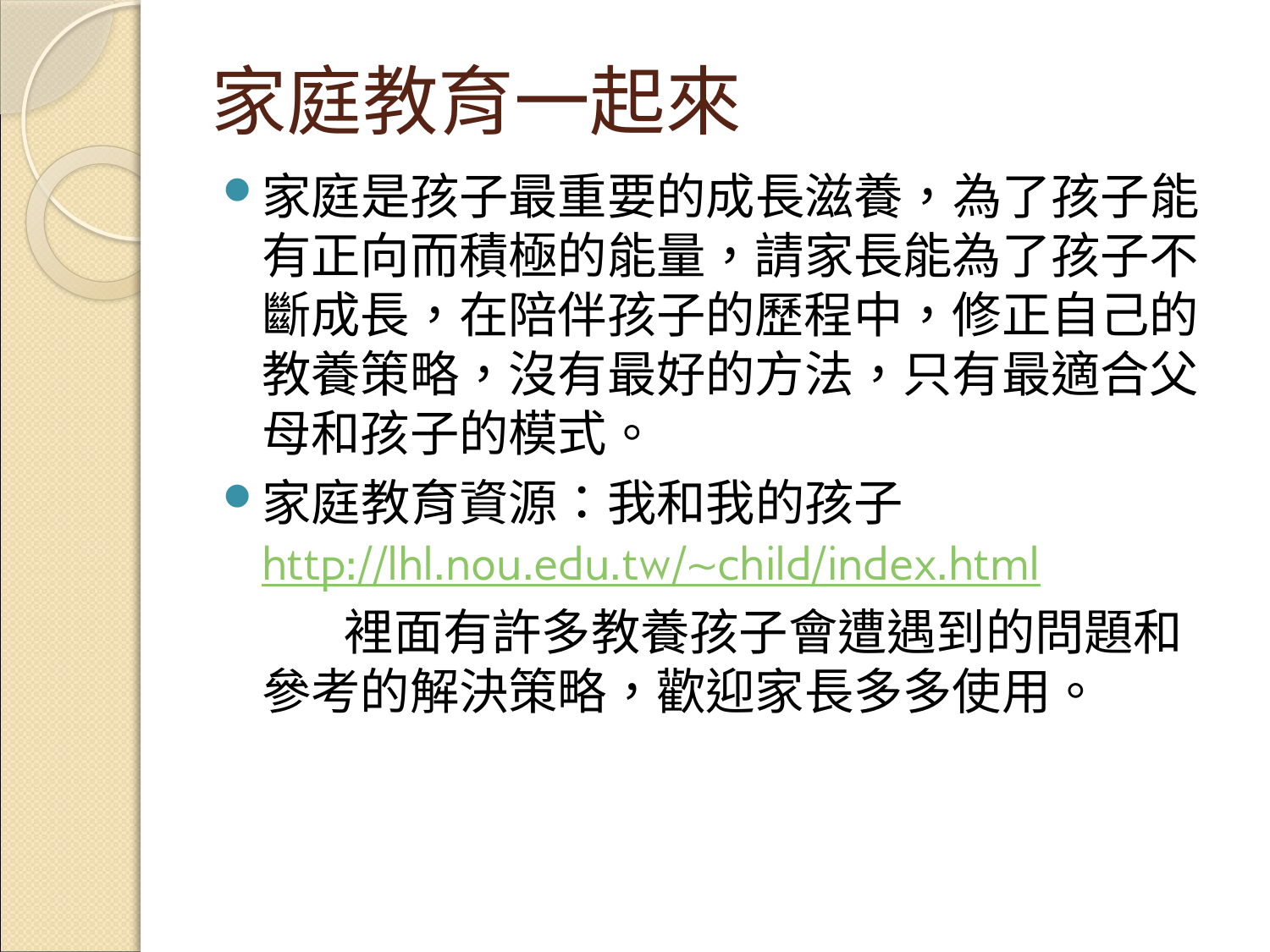

# 家庭教育一起來
家庭是孩子最重要的成長滋養，為了孩子能有正向而積極的能量，請家長能為了孩子不斷成長，在陪伴孩子的歷程中，修正自己的教養策略，沒有最好的方法，只有最適合父母和孩子的模式。
家庭教育資源：我和我的孩子http://lhl.nou.edu.tw/~child/index.html
          裡面有許多教養孩子會遭遇到的問題和參考的解決策略，歡迎家長多多使用。